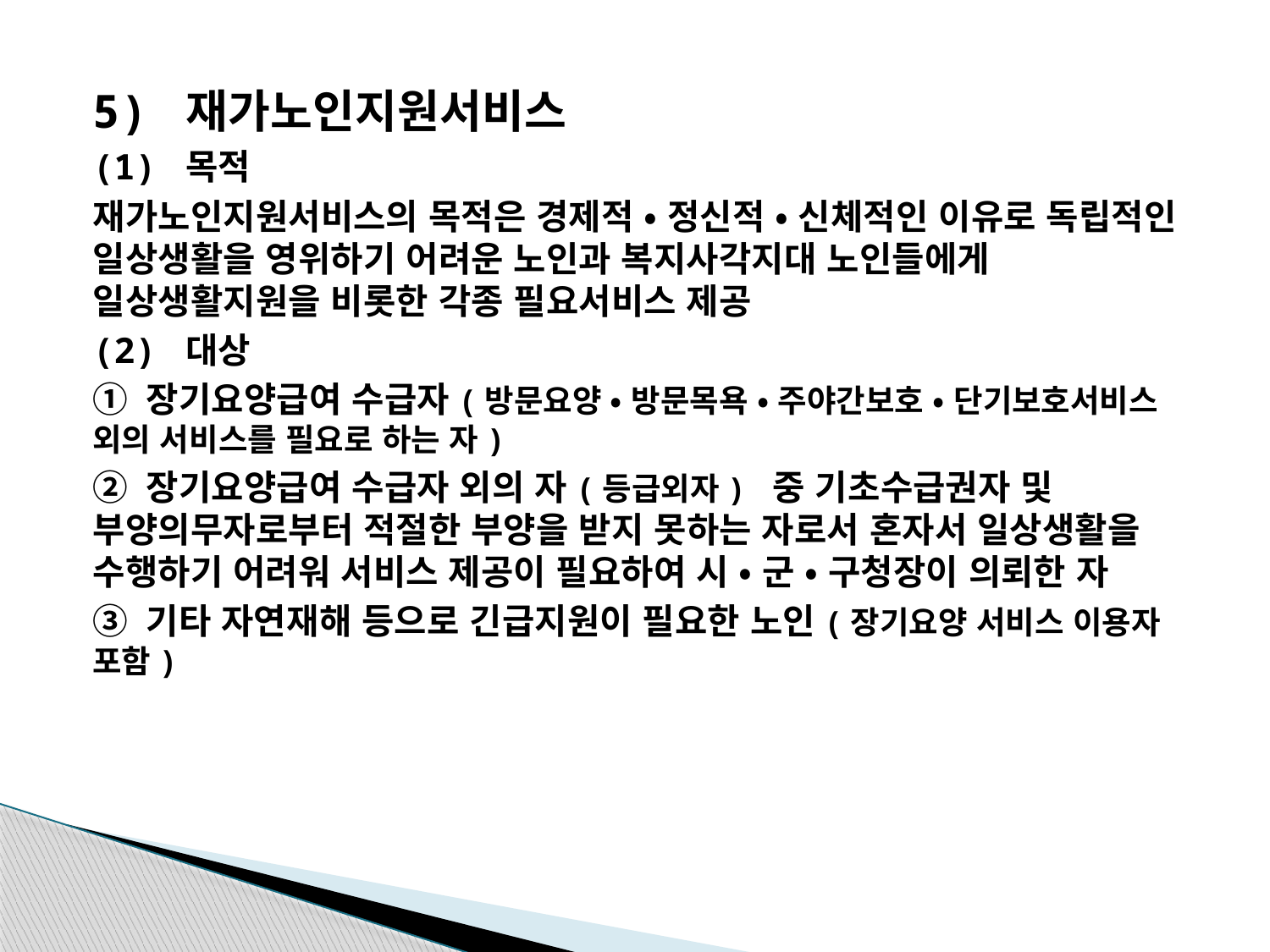

5) 재가노인지원서비스
(1) 목적
재가노인지원서비스의 목적은 경제적 • 정신적 • 신체적인 이유로 독립적인 일상생활을 영위하기 어려운 노인과 복지사각지대 노인들에게 일상생활지원을 비롯한 각종 필요서비스 제공
(2) 대상
① 장기요양급여 수급자(방문요양 • 방문목욕 • 주야간보호 • 단기보호서비스 외의 서비스를 필요로 하는 자)
② 장기요양급여 수급자 외의 자(등급외자) 중 기초수급권자 및 부양의무자로부터 적절한 부양을 받지 못하는 자로서 혼자서 일상생활을 수행하기 어려워 서비스 제공이 필요하여 시 • 군 • 구청장이 의뢰한 자
③ 기타 자연재해 등으로 긴급지원이 필요한 노인(장기요양 서비스 이용자 포함)